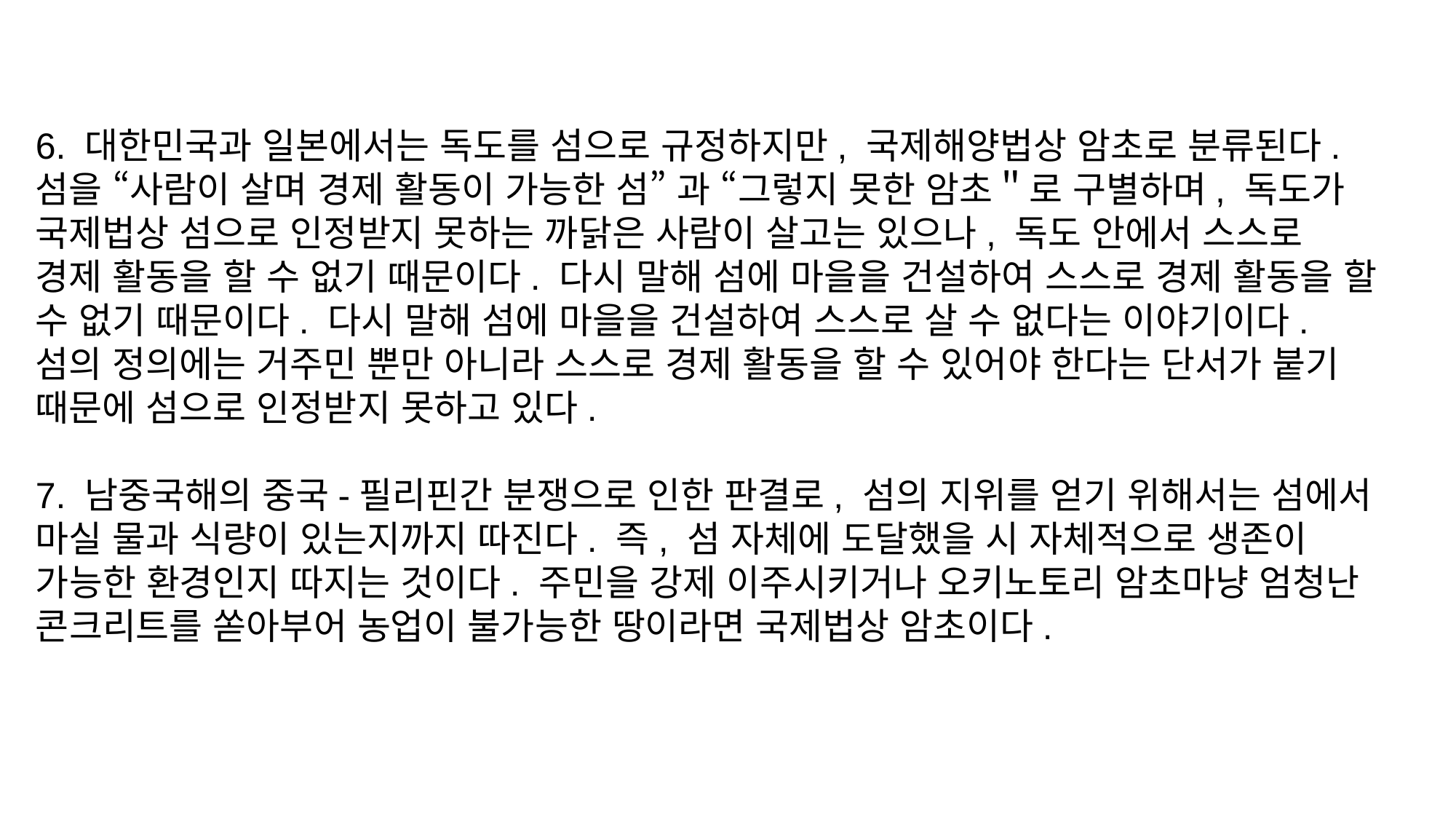

6. 대한민국과 일본에서는 독도를 섬으로 규정하지만, 국제해양법상 암초로 분류된다. 섬을 “사람이 살며 경제 활동이 가능한 섬” 과 “그렇지 못한 암초＂로 구별하며, 독도가 국제법상 섬으로 인정받지 못하는 까닭은 사람이 살고는 있으나, 독도 안에서 스스로 경제 활동을 할 수 없기 때문이다. 다시 말해 섬에 마을을 건설하여 스스로 경제 활동을 할 수 없기 때문이다. 다시 말해 섬에 마을을 건설하여 스스로 살 수 없다는 이야기이다. 섬의 정의에는 거주민 뿐만 아니라 스스로 경제 활동을 할 수 있어야 한다는 단서가 붙기 때문에 섬으로 인정받지 못하고 있다.

7. 남중국해의 중국-필리핀간 분쟁으로 인한 판결로, 섬의 지위를 얻기 위해서는 섬에서 마실 물과 식량이 있는지까지 따진다. 즉, 섬 자체에 도달했을 시 자체적으로 생존이 가능한 환경인지 따지는 것이다. 주민을 강제 이주시키거나 오키노토리 암초마냥 엄청난 콘크리트를 쏟아부어 농업이 불가능한 땅이라면 국제법상 암초이다.